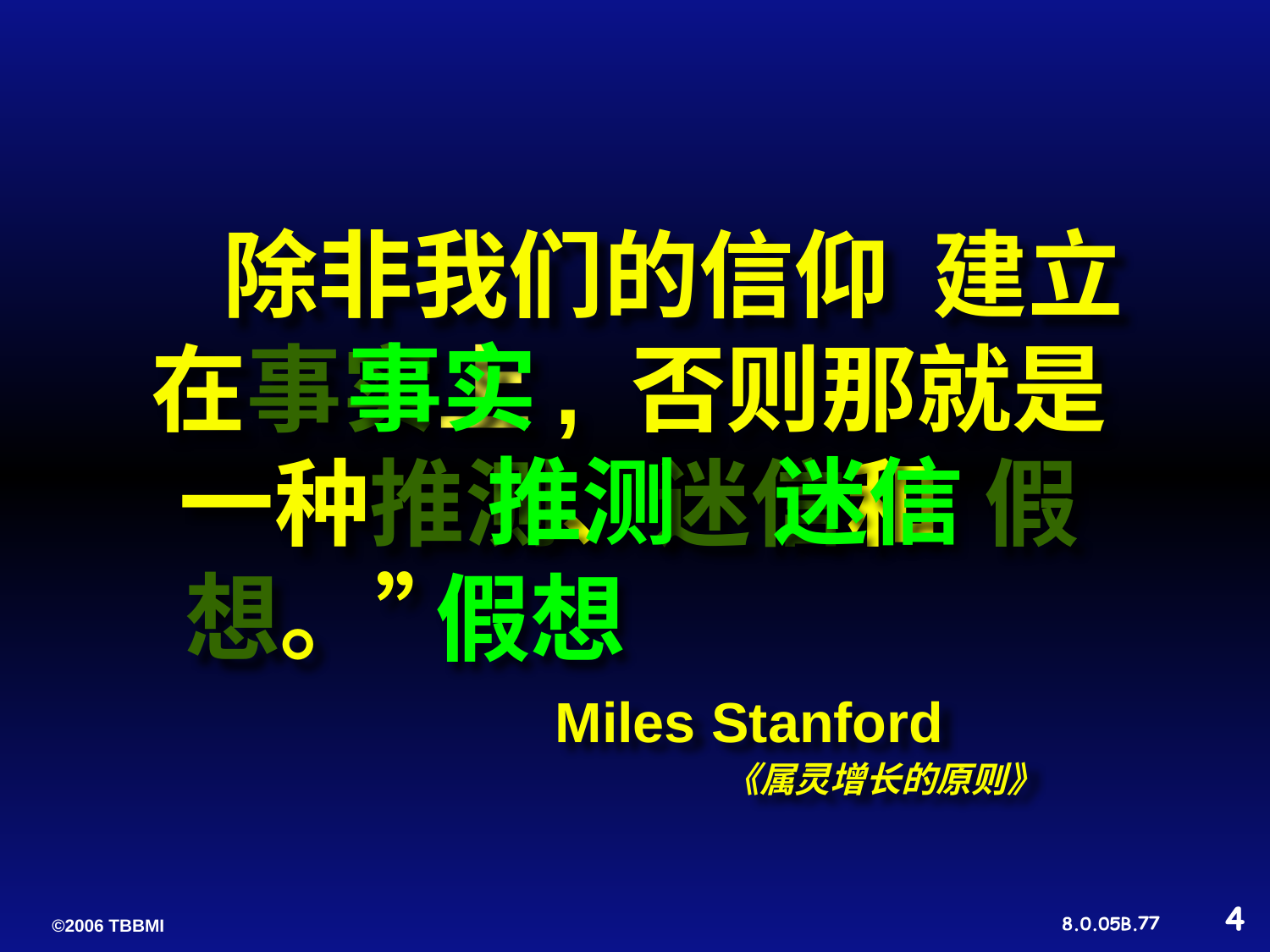

除非我们的信仰  建立在事实上, 否则那就是一种推测、迷信和  假想。”                                  		      Miles Stanford
				《属灵增长的原则》
事实
推测
迷信
假想
4

77